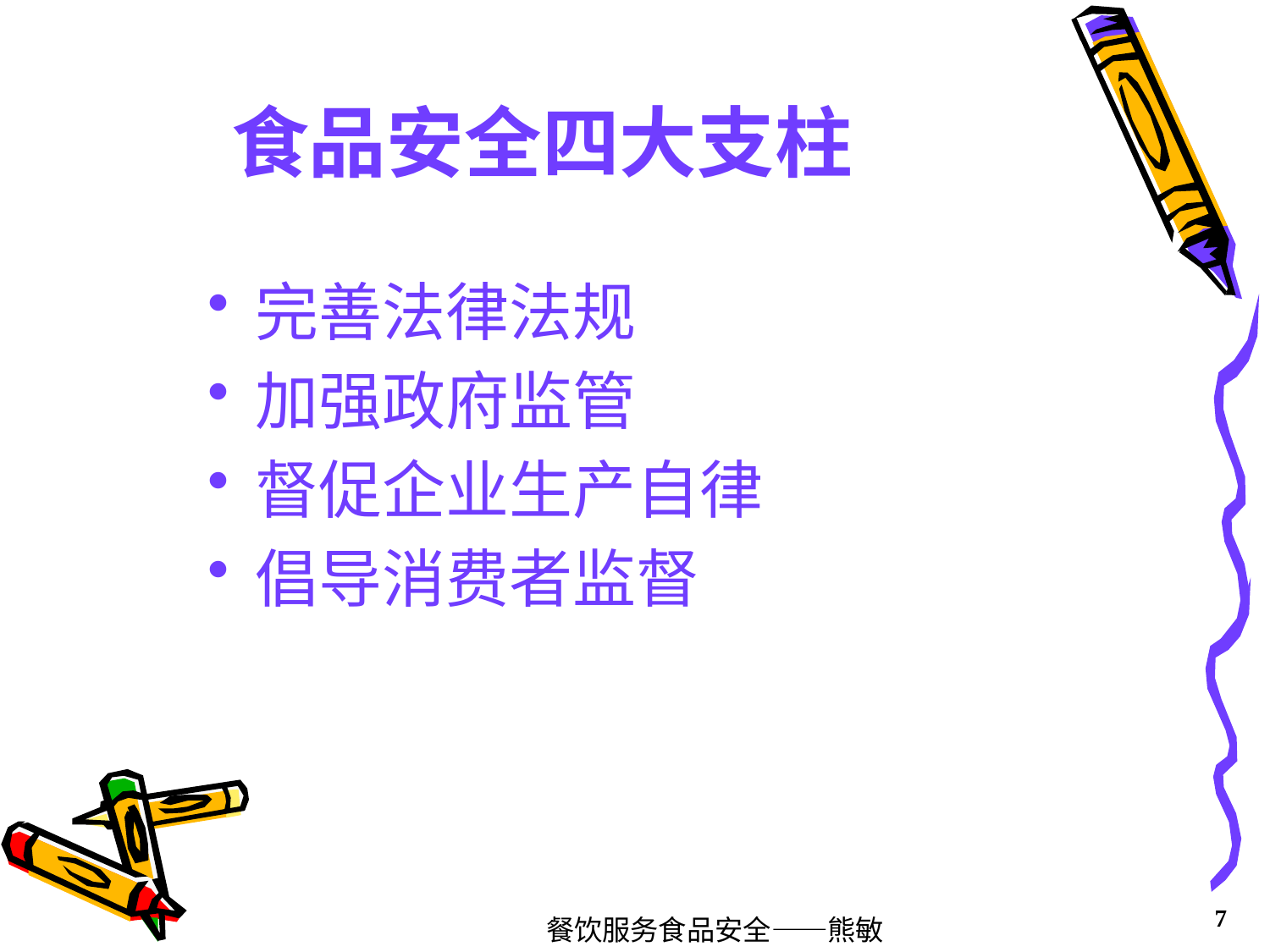

# 食品安全四大支柱
完善法律法规
加强政府监管
督促企业生产自律
倡导消费者监督
7

餐饮服务食品安全——熊敏